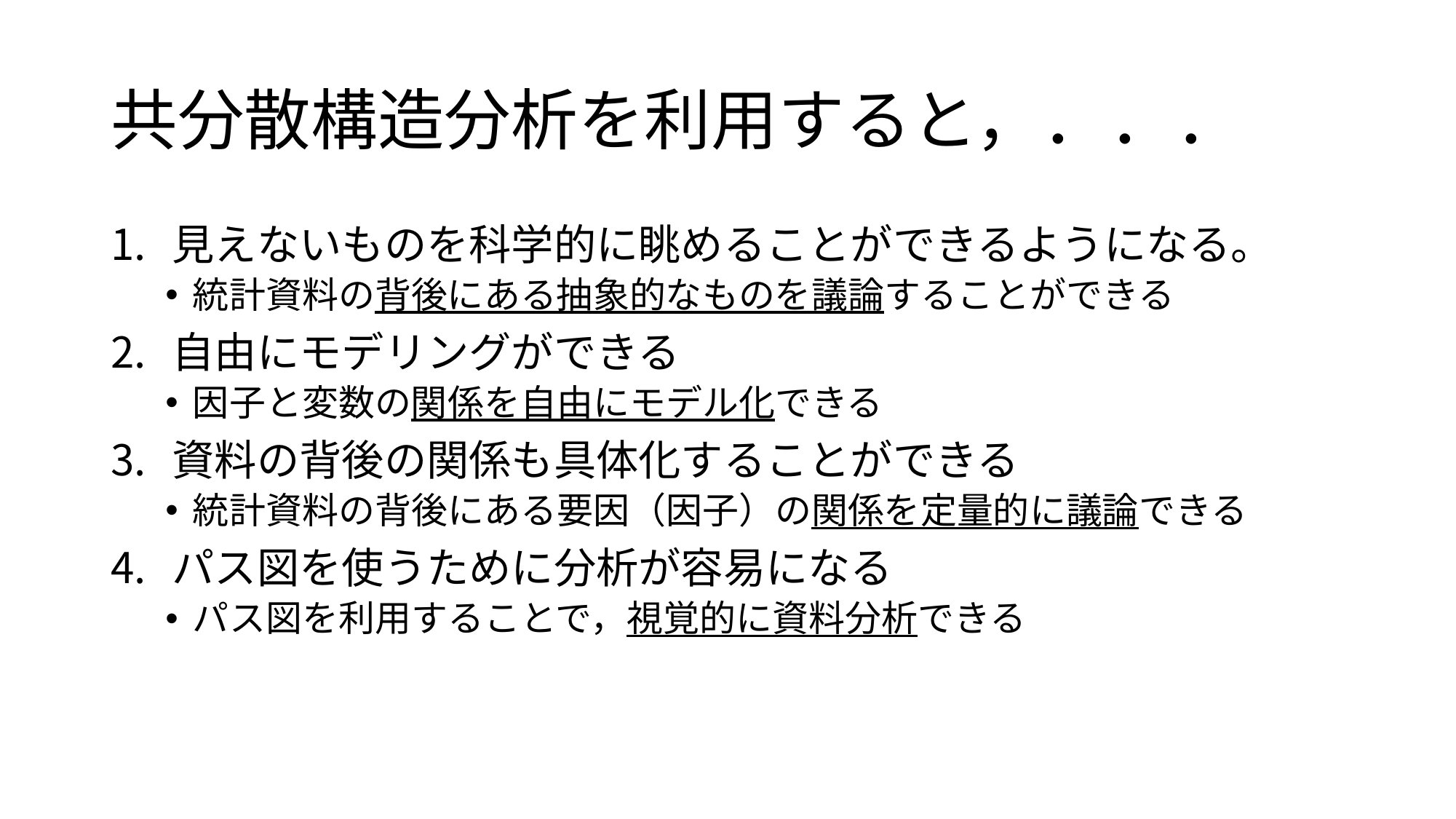

# 共分散構造分析を利用すると，．．．
見えないものを科学的に眺めることができるようになる。
統計資料の背後にある抽象的なものを議論することができる
自由にモデリングができる
因子と変数の関係を自由にモデル化できる
資料の背後の関係も具体化することができる
統計資料の背後にある要因（因子）の関係を定量的に議論できる
パス図を使うために分析が容易になる
パス図を利用することで，視覚的に資料分析できる